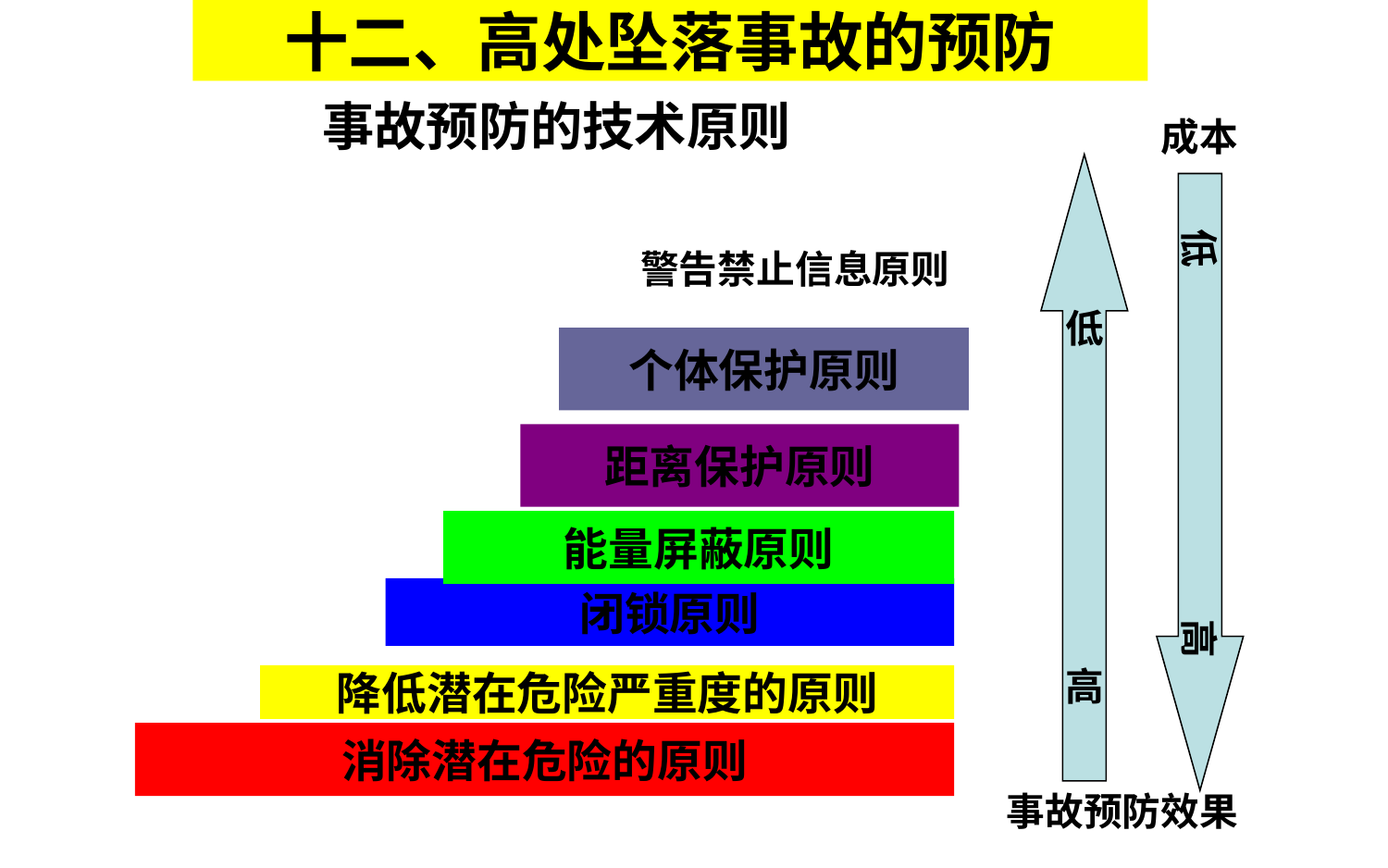

十二、高处坠落事故的预防
# 事故预防的技术原则
成本
低                                        高
警告禁止信息原则
个体保护原则
距离保护原则
低

高
能量屏蔽原则
闭锁原则
降低潜在危险严重度的原则
消除潜在危险的原则
事故预防效果